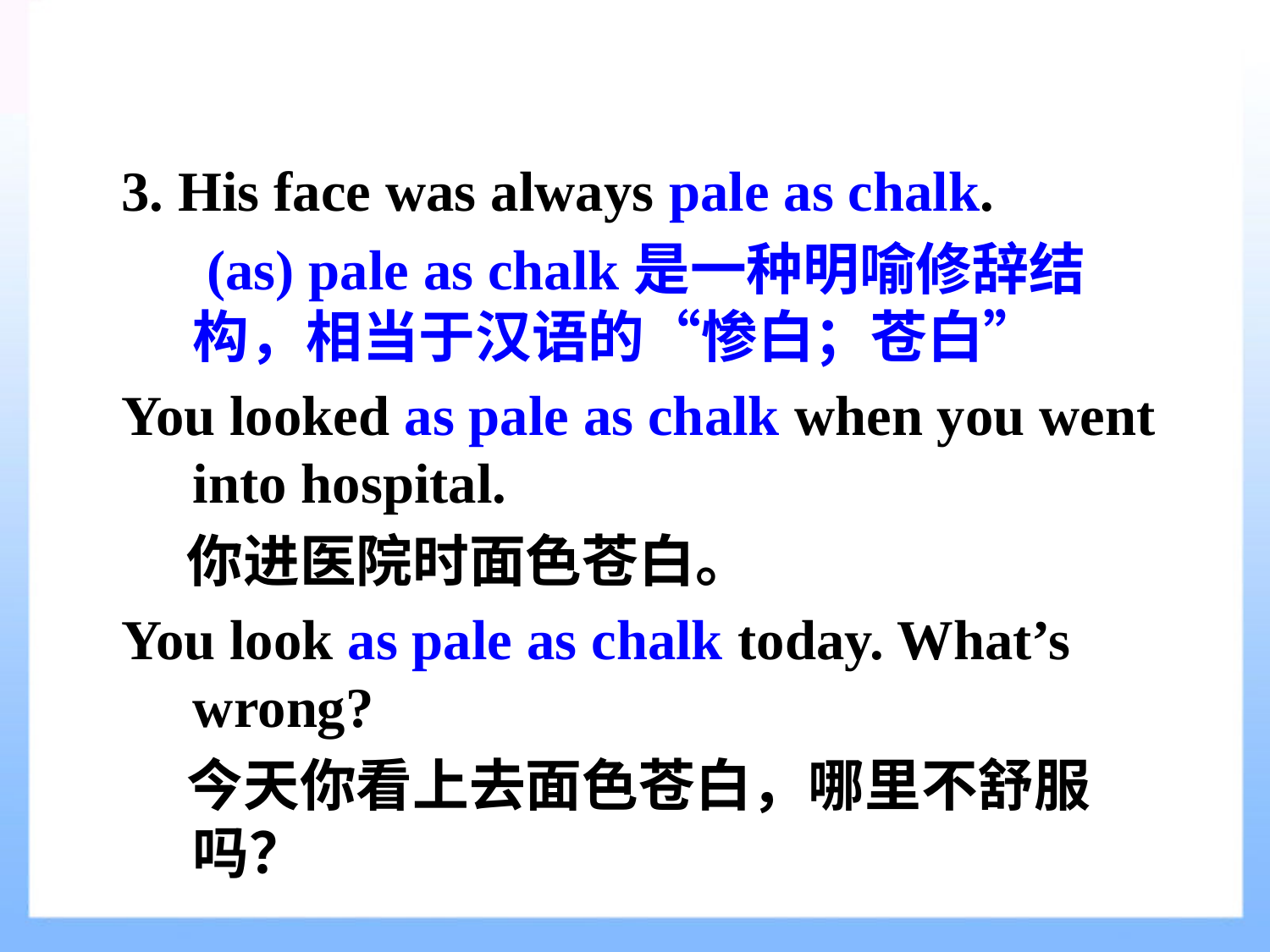

3. His face was always pale as chalk.
      (as) pale as chalk是一种明喻修辞结构，相当于汉语的“惨白；苍白”
You looked as pale as chalk when you went into hospital.
    你进医院时面色苍白。
You look as pale as chalk today. What’s wrong?
    今天你看上去面色苍白，哪里不舒服吗？